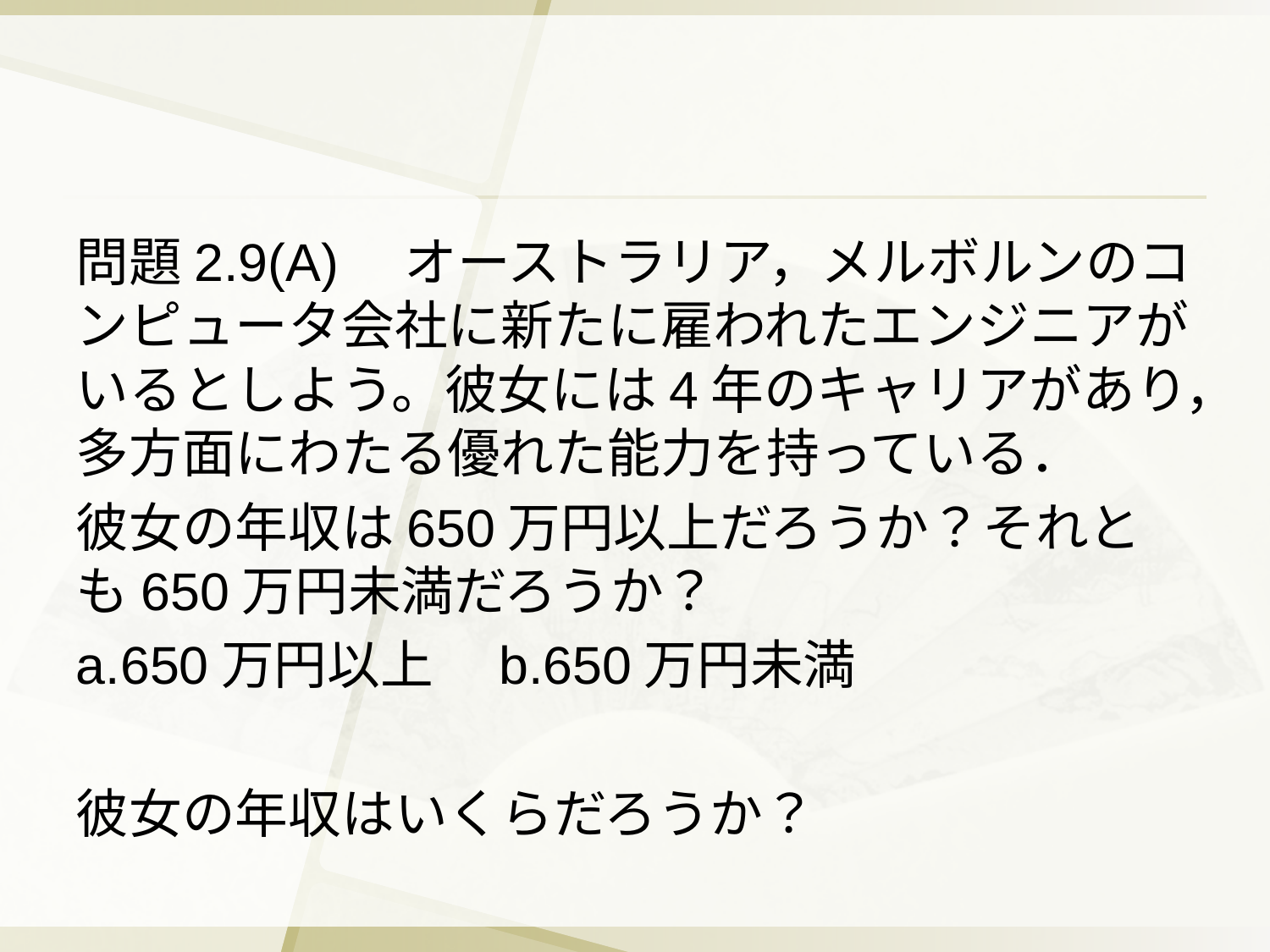

問題2.9(A)　オーストラリア，メルボルンのコンピュータ会社に新たに雇われたエンジニアがいるとしよう。彼女には4年のキャリアがあり，多方面にわたる優れた能力を持っている．
彼女の年収は650万円以上だろうか？それとも650万円未満だろうか？
a.650万円以上　b.650万円未満

彼女の年収はいくらだろうか？